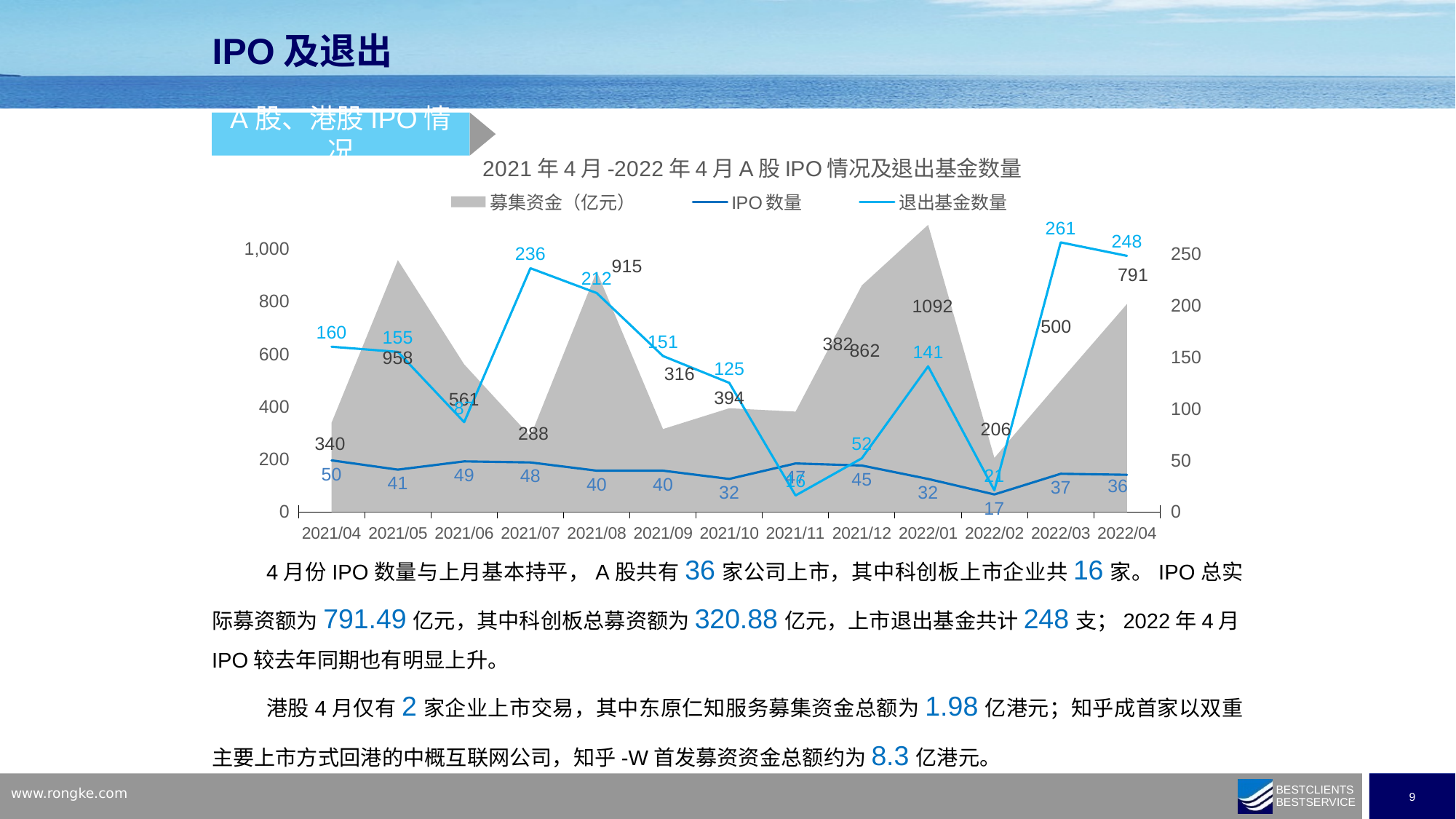

IPO及退出
A股、港股IPO情况

### Chart: 2021年4月-2022年4月A股IPO情况及退出基金数量

| Category | 募集资金（亿元） | IPO数量 | 退出基金数量 |
|---|---|---|---|
| 44308 | 340.0 | 50.0 | 160.0 |
| 44344 | 958.0 | 41.0 | 155.0 |
| 44348 | 561.45 | 49.0 | 87.0 |
| 44408 | 287.82 | 48.0 | 236.0 |
| 44439 | 914.9564 | 40.0 | 212.0 |
| 44440 | 315.5 | 40.0 | 151.0 |
| 44500 | 394.4662 | 32.0 | 125.0 |
| 44530 | 381.78 | 47.0 | 16.0 |
| 44561 | 861.7 | 45.0 | 52.0 |
| 44592 | 1092.1475 | 32.0 | 141.0 |
| 44593 | 205.926 | 17.0 | 21.0 |
| 44621 | 500.1743 | 37.0 | 261.0 |
| 44652 | 791.0 | 36.0 | 248.0 |
4月份IPO数量与上月基本持平，A股共有36家公司上市，其中科创板上市企业共16家。IPO总实际募资额为791.49亿元，其中科创板总募资额为320.88亿元，上市退出基金共计248支；2022年4月IPO较去年同期也有明显上升。
港股4月仅有2家企业上市交易，其中东原仁知服务募集资金总额为1.98亿港元；知乎成首家以双重主要上市方式回港的中概互联网公司，知乎-W首发募资资金总额约为8.3亿港元。